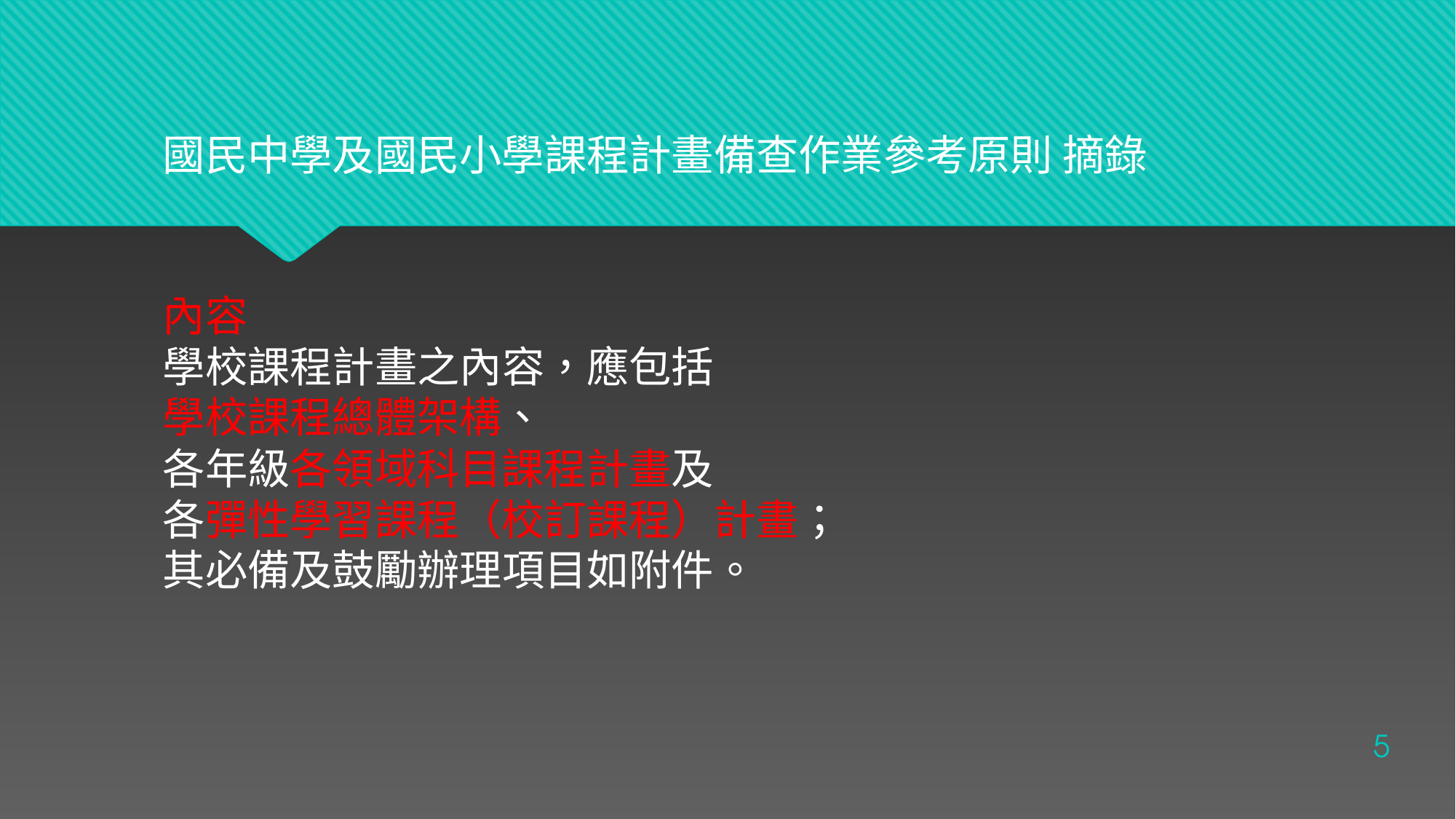

國民中學及國民小學課程計畫備查作業參考原則 摘錄
內容
學校課程計畫之內容，應包括
學校課程總體架構、
各年級各領域科目課程計畫及
各彈性學習課程（校訂課程）計畫；
其必備及鼓勵辦理項目如附件。
5